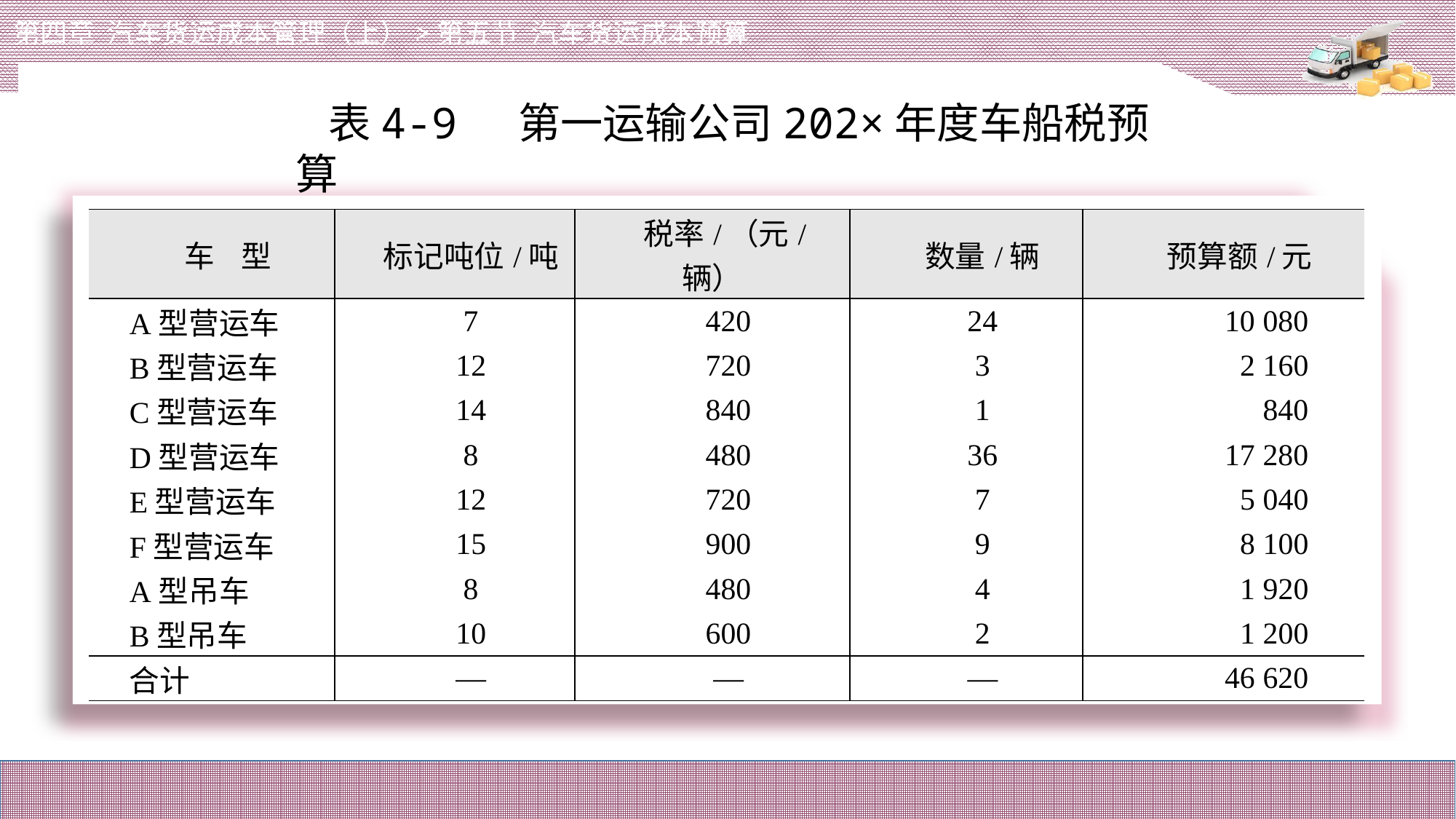

第四章  汽车货运成本管理（上）>第五节  汽车货运成本预算
表4-9  第一运输公司202×年度车船税预算
| 车 型 | 标记吨位/吨 | 税率/（元/辆） | 数量/辆 | 预算额/元 |
| --- | --- | --- | --- | --- |
| A型营运车 | 7 | 420 | 24 | 10 080 |
| B型营运车 | 12 | 720 | 3 | 2 160 |
| C型营运车 | 14 | 840 | 1 | 840 |
| D型营运车 | 8 | 480 | 36 | 17 280 |
| E型营运车 | 12 | 720 | 7 | 5 040 |
| F型营运车 | 15 | 900 | 9 | 8 100 |
| A型吊车 | 8 | 480 | 4 | 1 920 |
| B型吊车 | 10 | 600 | 2 | 1 200 |
| 合计 | — | — | — | 46 620 |